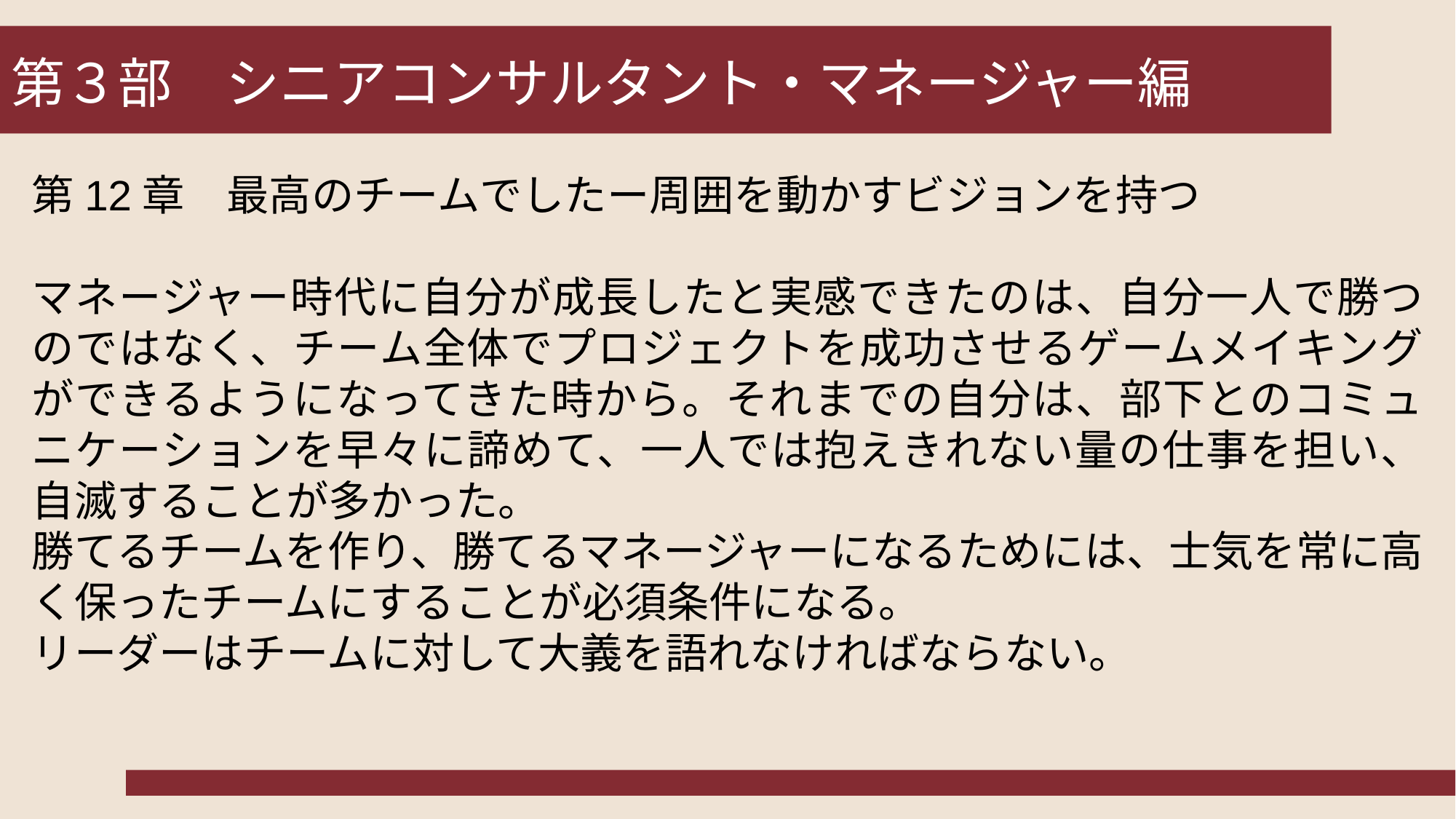

# 第３部　シニアコンサルタント・マネージャー編
第12章　最高のチームでしたー周囲を動かすビジョンを持つ

マネージャー時代に自分が成長したと実感できたのは、自分一人で勝つのではなく、チーム全体でプロジェクトを成功させるゲームメイキングができるようになってきた時から。それまでの自分は、部下とのコミュニケーションを早々に諦めて、一人では抱えきれない量の仕事を担い、自滅することが多かった。
勝てるチームを作り、勝てるマネージャーになるためには、士気を常に高く保ったチームにすることが必須条件になる。
リーダーはチームに対して大義を語れなければならない。
19